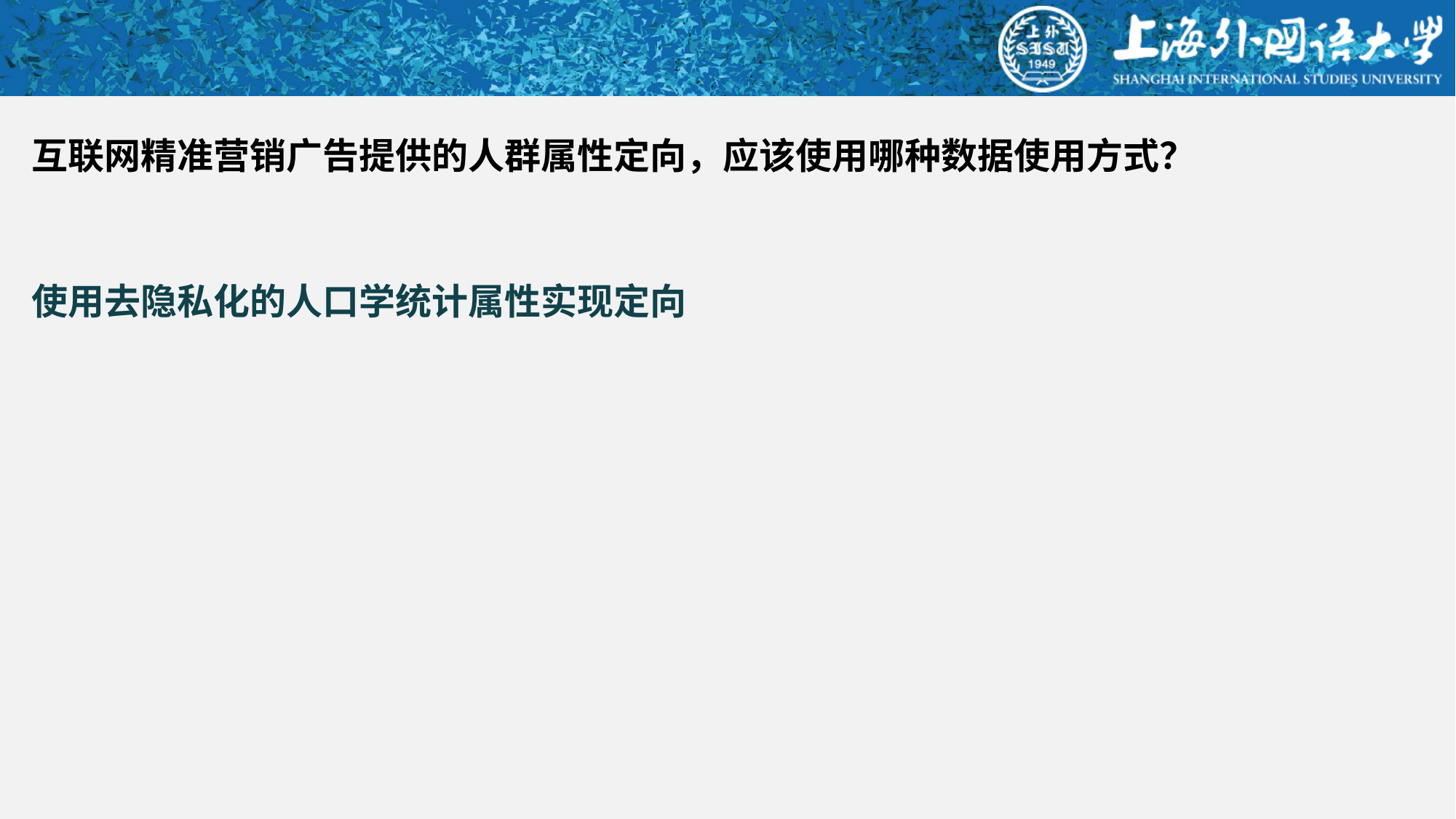

#
互联网精准营销广告提供的人群属性定向，应该使用哪种数据使用方式？

使用去隐私化的人口学统计属性实现定向